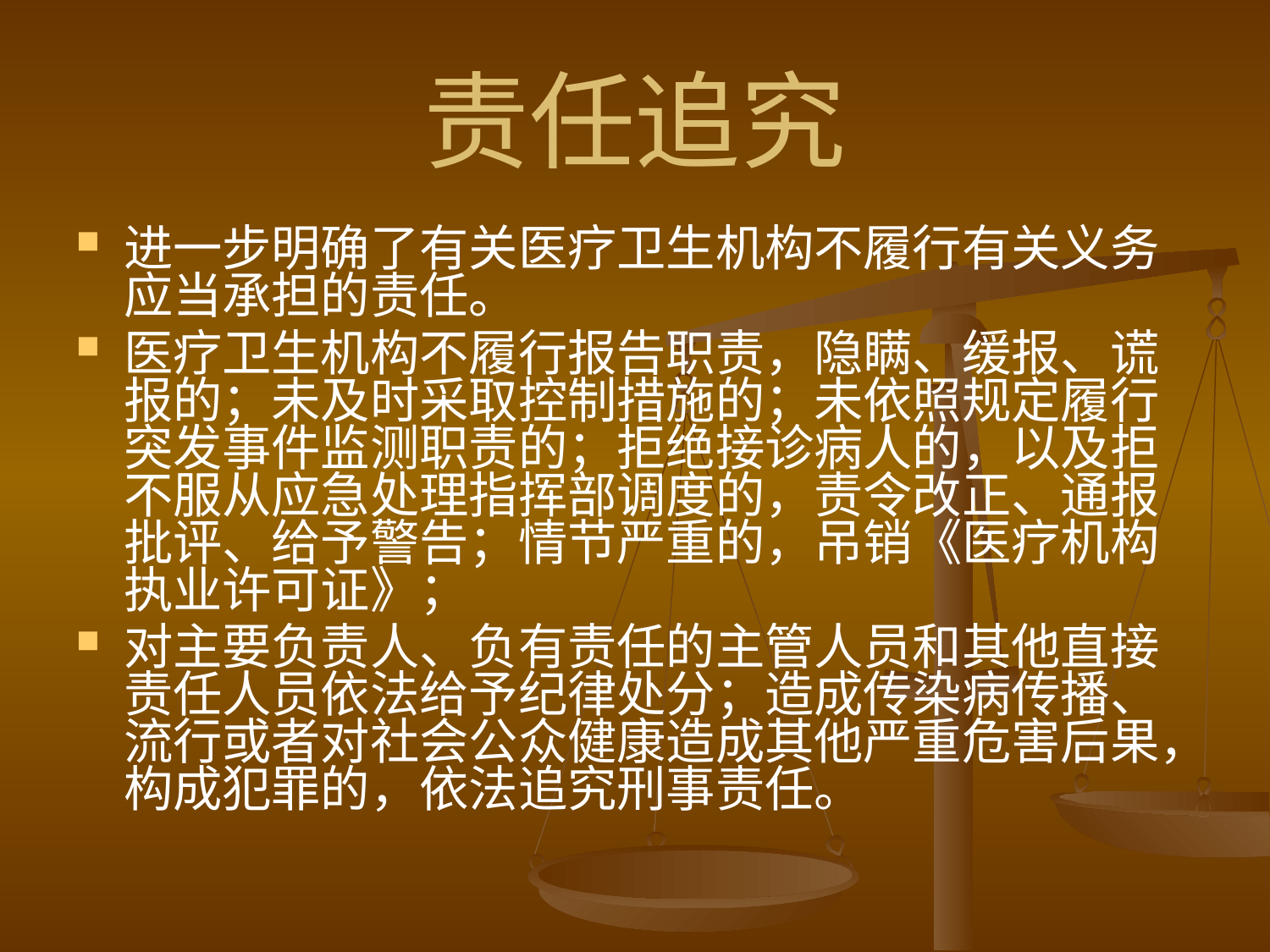

# 责任追究
进一步明确了有关医疗卫生机构不履行有关义务应当承担的责任。
医疗卫生机构不履行报告职责，隐瞒、缓报、谎报的；未及时采取控制措施的；未依照规定履行突发事件监测职责的；拒绝接诊病人的，以及拒不服从应急处理指挥部调度的，责令改正、通报批评、给予警告；情节严重的，吊销《医疗机构执业许可证》；
对主要负责人、负有责任的主管人员和其他直接责任人员依法给予纪律处分；造成传染病传播、流行或者对社会公众健康造成其他严重危害后果，构成犯罪的，依法追究刑事责任。